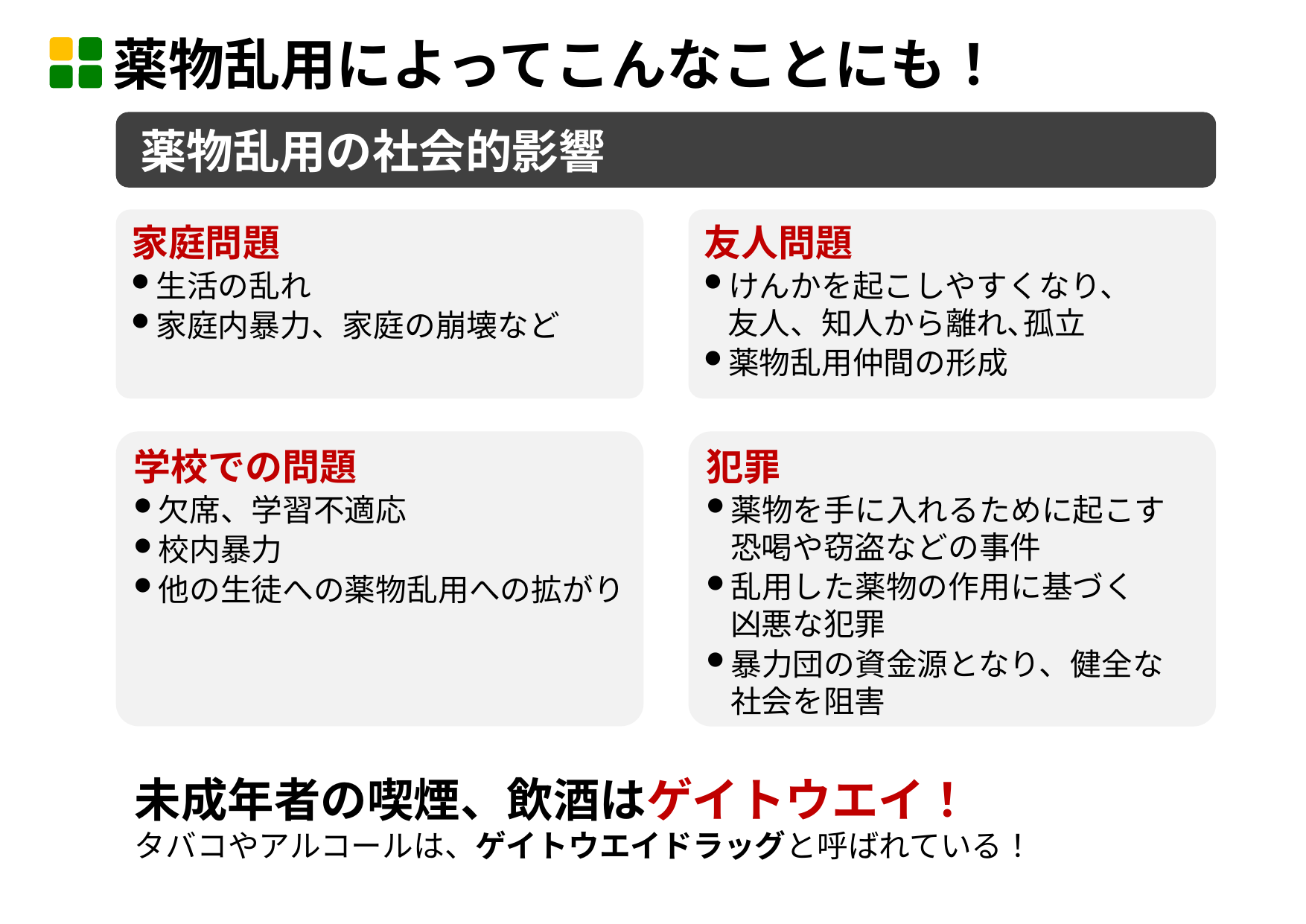

薬物乱用によってこんなことにも！

薬物乱用の社会的影響

家庭問題
生活の乱れ
家庭内暴力、家庭の崩壊など

友人問題
けんかを起こしやすくなり、
友人、知人から離れ､孤立
薬物乱用仲間の形成
犯罪
薬物を手に入れるために起こす
恐喝や窃盗などの事件
乱用した薬物の作用に基づく
凶悪な犯罪
暴力団の資金源となり、健全な
社会を阻害
学校での問題
欠席、学習不適応
校内暴力
他の生徒への薬物乱用への拡がり
未成年者の喫煙、飲酒はゲイトウエイ！
タバコやアルコールは、ゲイトウエイドラッグと呼ばれている！